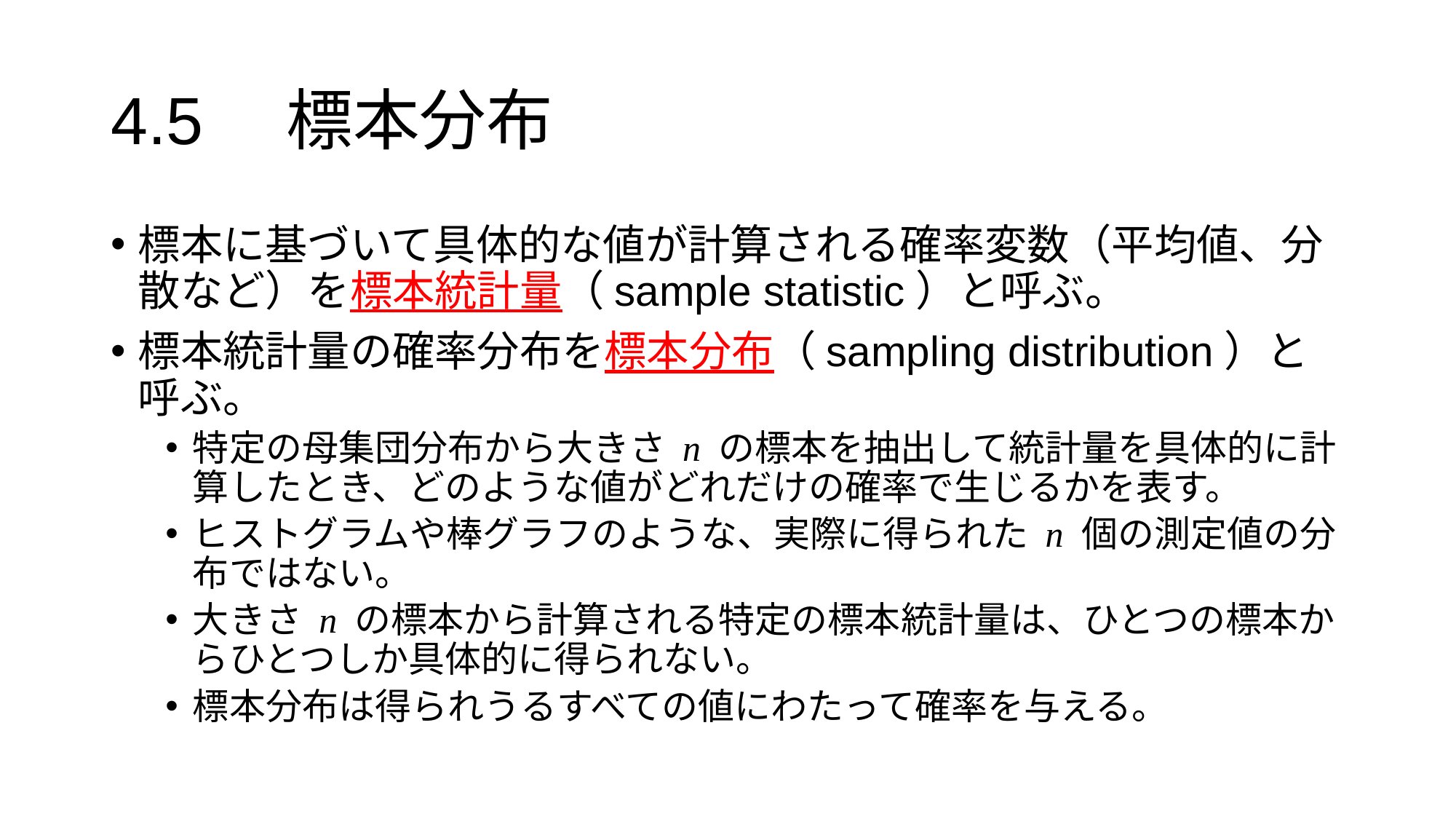

# 4.5　標本分布
標本に基づいて具体的な値が計算される確率変数（平均値、分散など）を標本統計量（sample statistic）と呼ぶ。
標本統計量の確率分布を標本分布（sampling distribution）と呼ぶ。
特定の母集団分布から大きさ n の標本を抽出して統計量を具体的に計算したとき、どのような値がどれだけの確率で生じるかを表す。
ヒストグラムや棒グラフのような、実際に得られた n 個の測定値の分布ではない。
大きさ n の標本から計算される特定の標本統計量は、ひとつの標本からひとつしか具体的に得られない。
標本分布は得られうるすべての値にわたって確率を与える。